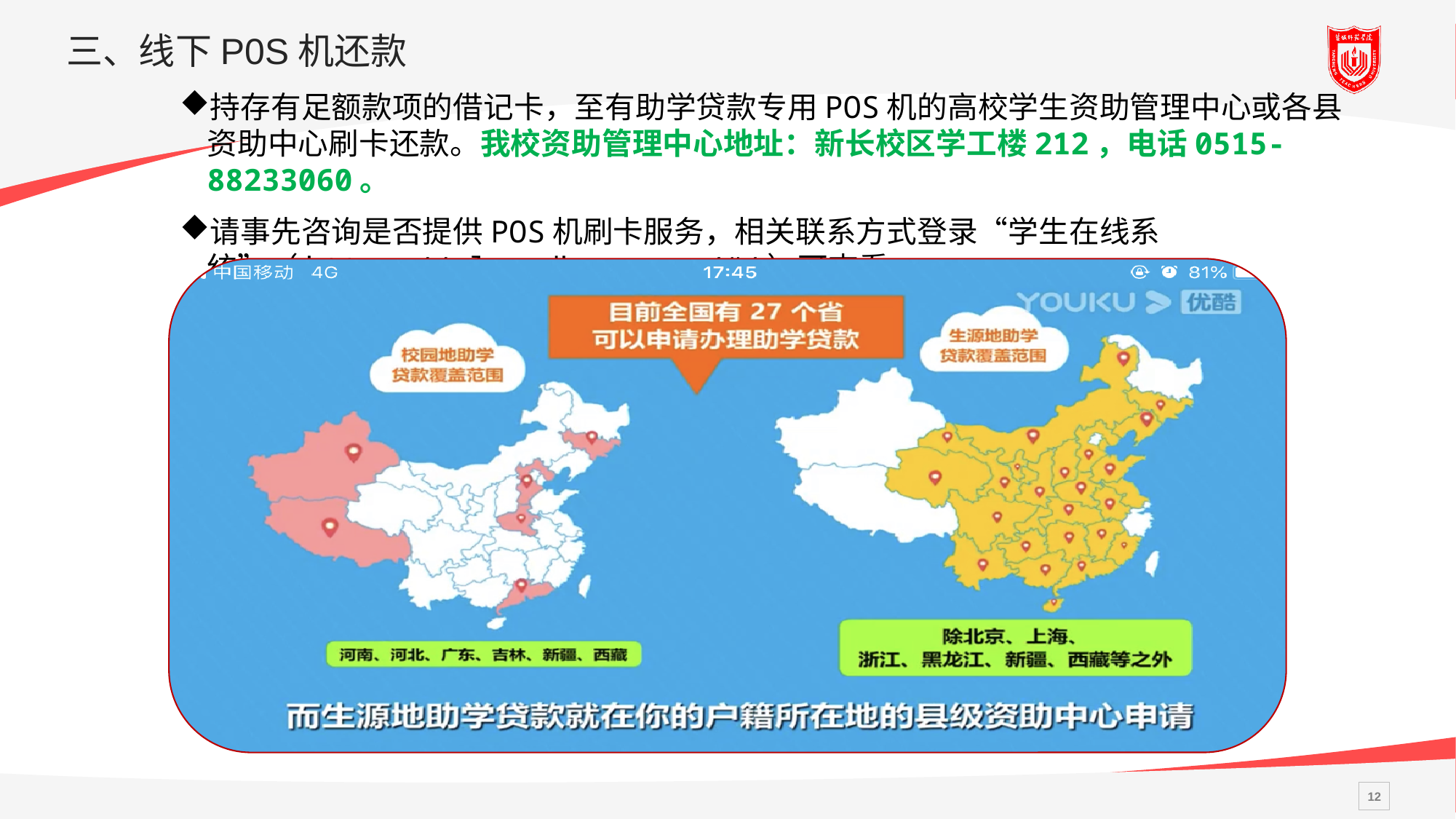

# 三、线下P0S机还款
持存有足额款项的借记卡，至有助学贷款专用POS机的高校学生资助管理中心或各县资助中心刷卡还款。我校资助管理中心地址：新长校区学工楼212，电话0515-88233060。
请事先咨询是否提供POS机刷卡服务，相关联系方式登录“学生在线系统”（https://sls.cdb.com.cn/#/）可查看。